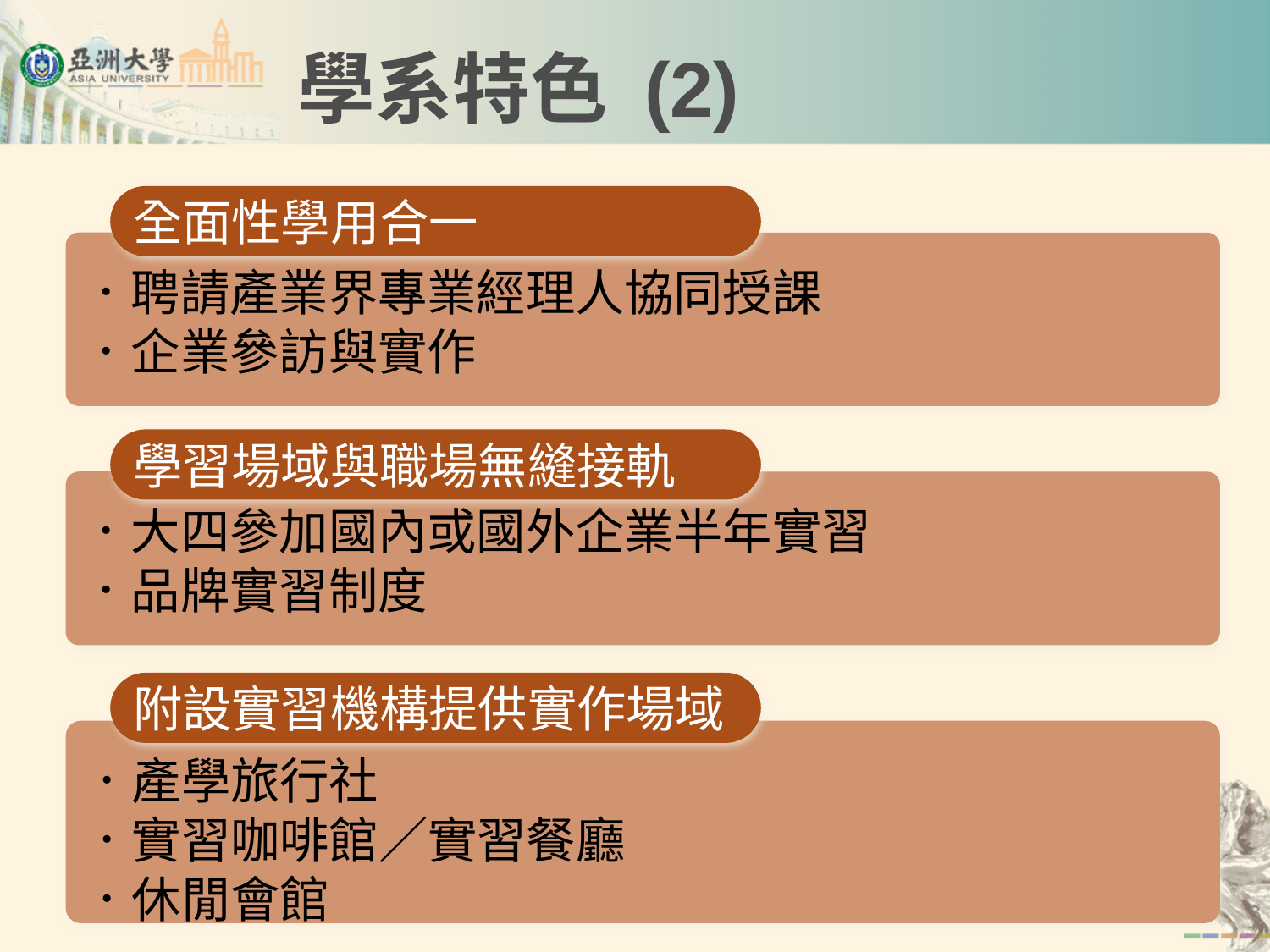

# 學系特色 (2)

全面性學用合一
．聘請產業界專業經理人協同授課
．企業參訪與實作
學習場域與職場無縫接軌
．大四參加國內或國外企業半年實習
．品牌實習制度
附設實習機構提供實作場域
．產學旅行社
．實習咖啡館／實習餐廳
．休閒會館
3